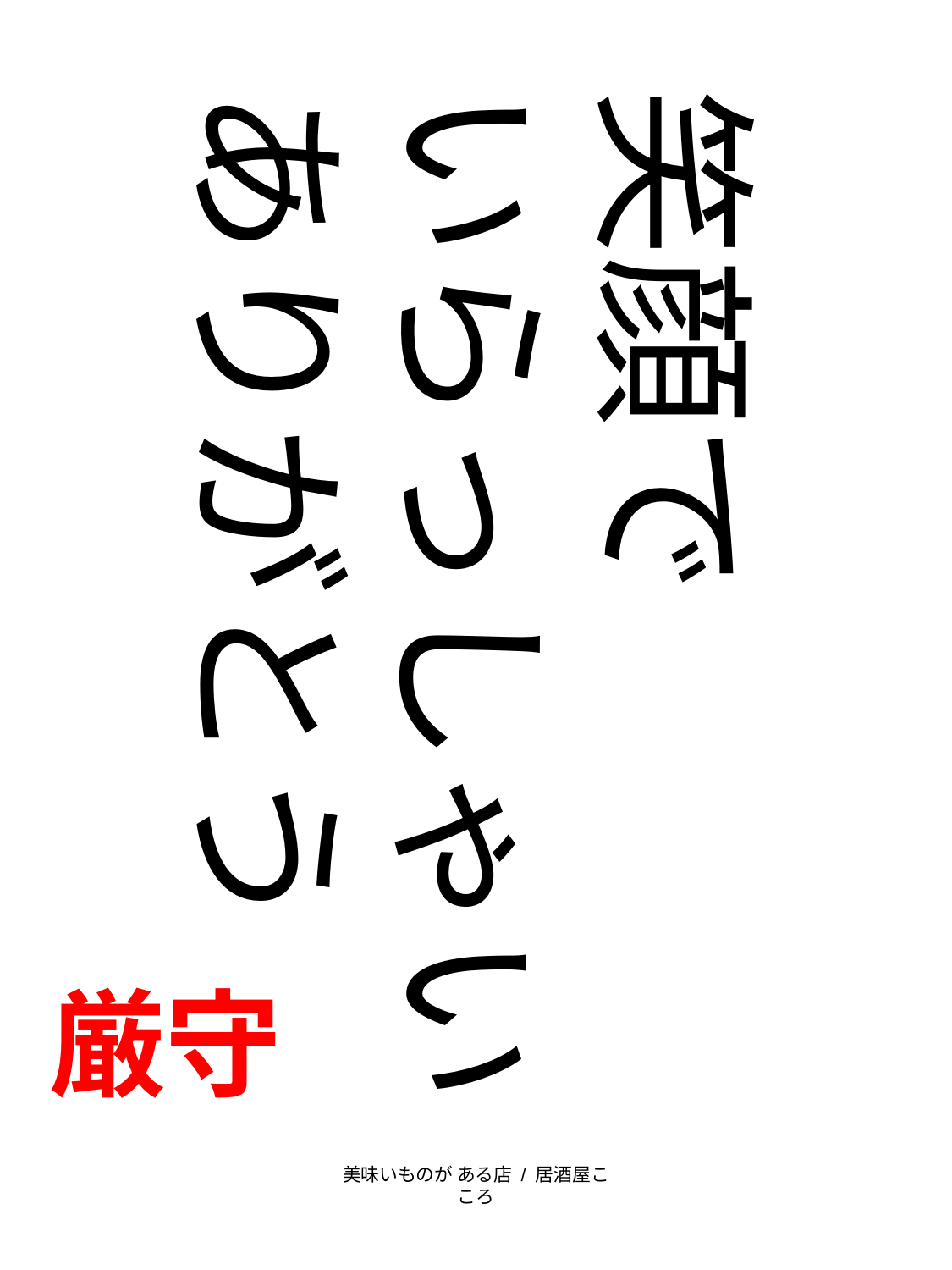

笑顔で
いらっしゃい
ありがとう
厳守
美味いものが ある店 / 居酒屋こころ